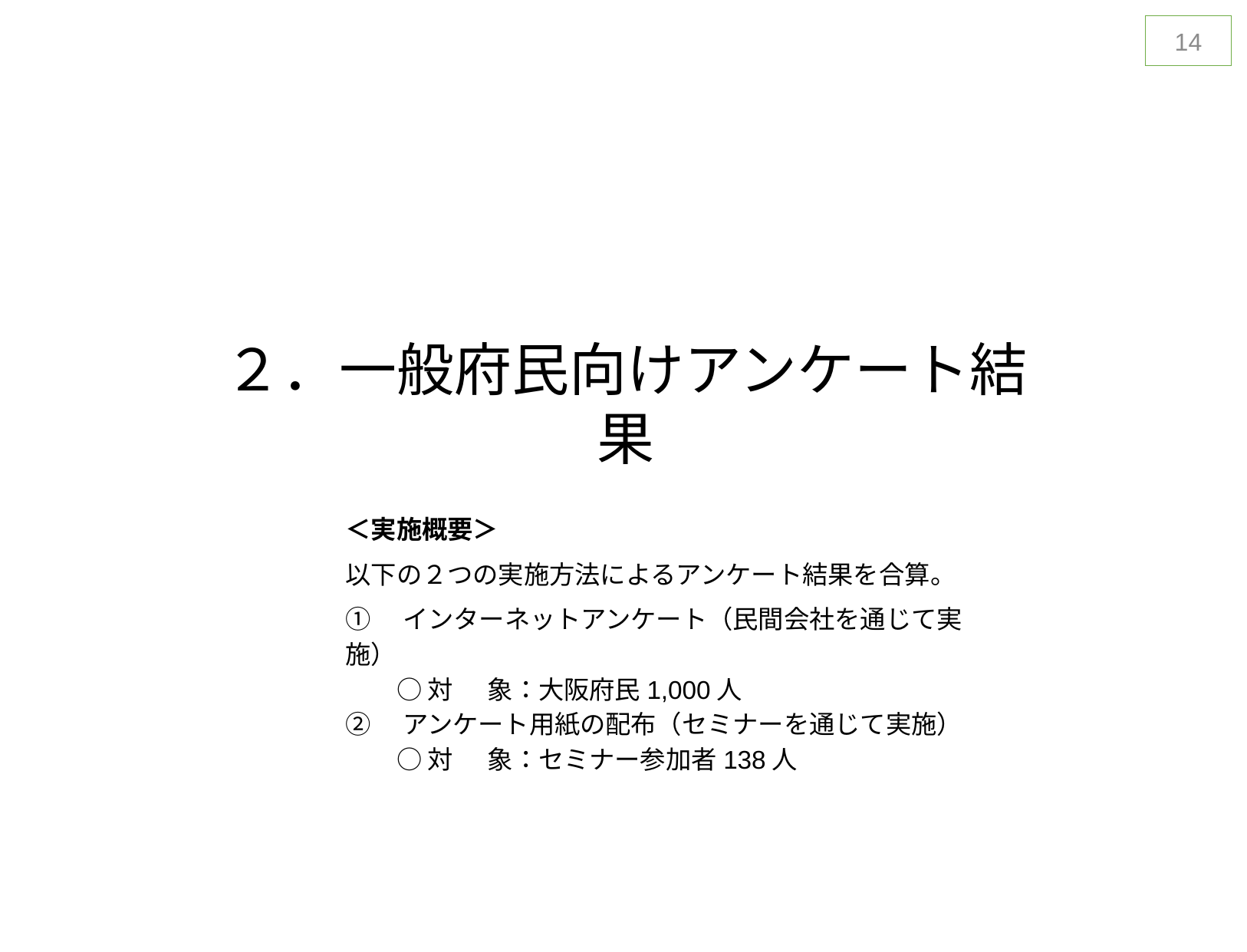

14
２．一般府民向けアンケート結果
＜実施概要＞
以下の２つの実施方法によるアンケート結果を合算。
①　インターネットアンケート（民間会社を通じて実施）
　　○ 対      象：大阪府民1,000人
②　アンケート用紙の配布（セミナーを通じて実施）
　　○ 対      象：セミナー参加者138人